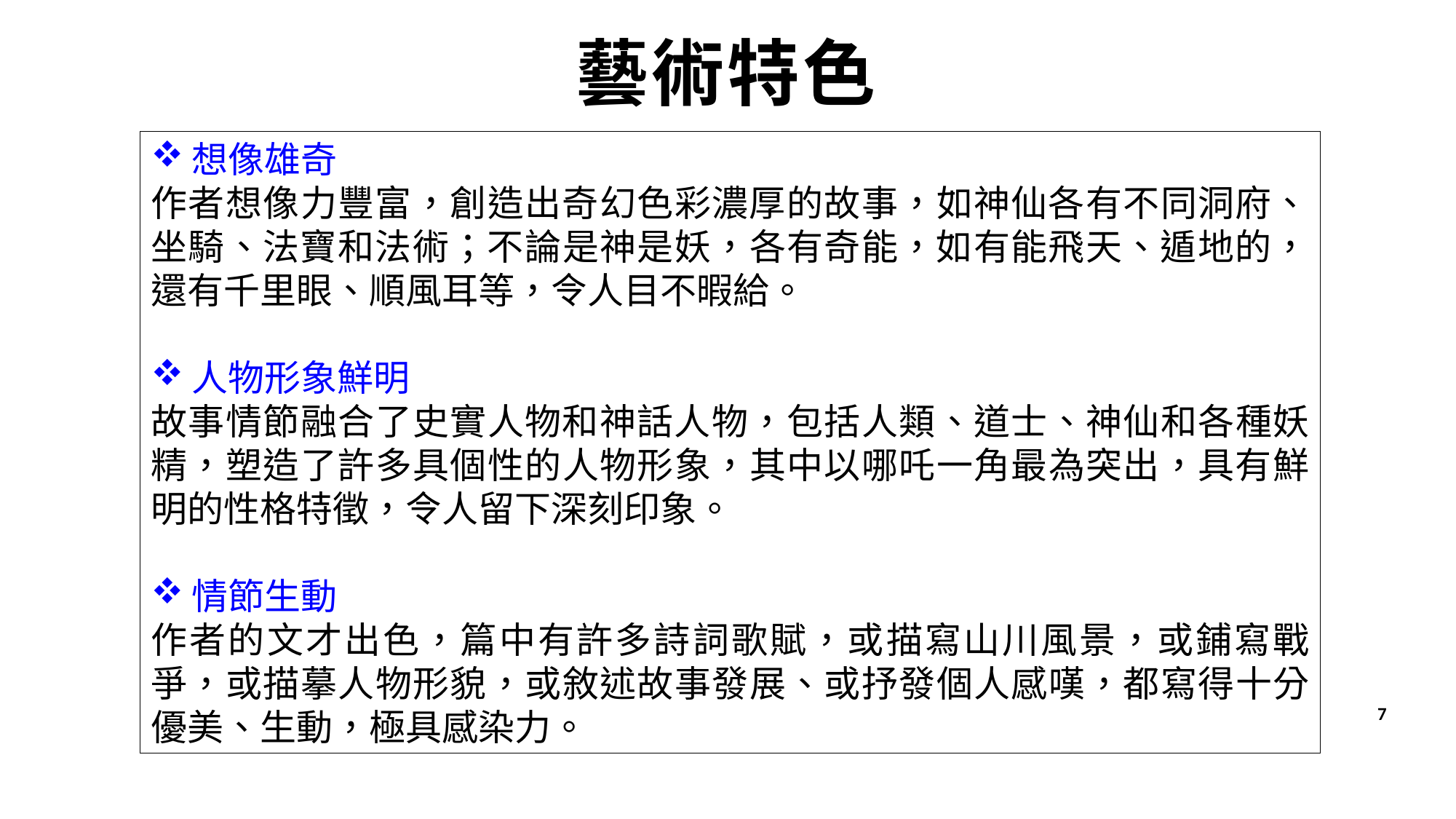

# 藝術特色
想像雄奇
作者想像力豐富，創造出奇幻色彩濃厚的故事，如神仙各有不同洞府、坐騎、法寶和法術；不論是神是妖，各有奇能，如有能飛天、遁地的，還有千里眼、順風耳等，令人目不暇給。

人物形象鮮明
故事情節融合了史實人物和神話人物，包括人類、道士、神仙和各種妖精，塑造了許多具個性的人物形象，其中以哪吒一角最為突出，具有鮮明的性格特徵，令人留下深刻印象。

情節生動
作者的文才出色，篇中有許多詩詞歌賦，或描寫山川風景，或鋪寫戰爭，或描摹人物形貌，或敘述故事發展、或抒發個人感嘆，都寫得十分優美、生動，極具感染力。
7